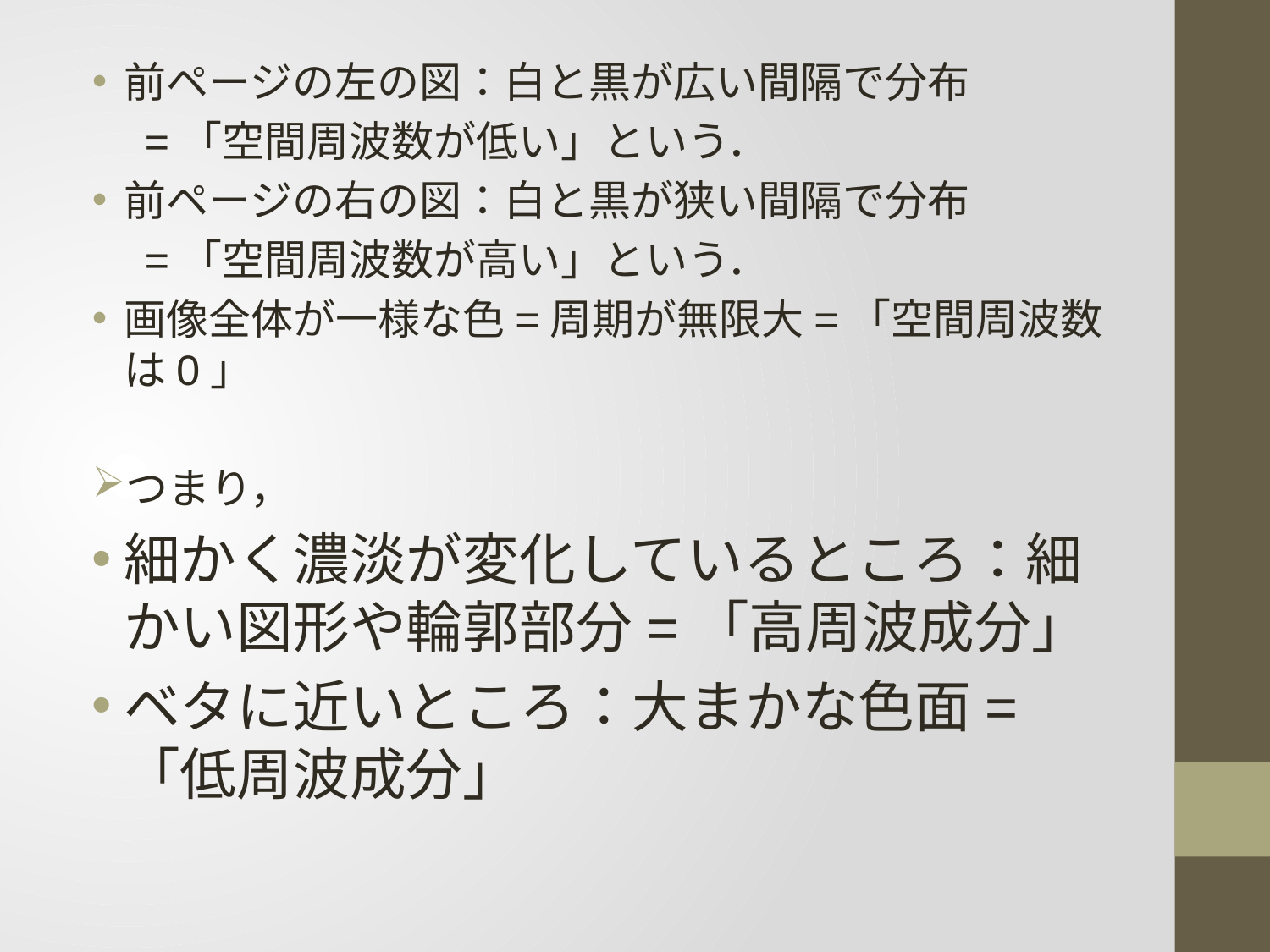

前ページの左の図：白と黒が広い間隔で分布
　=「空間周波数が低い」という．
前ページの右の図：白と黒が狭い間隔で分布
　=「空間周波数が高い」という．
画像全体が一様な色=周期が無限大=「空間周波数は0」

つまり，
細かく濃淡が変化しているところ：細かい図形や輪郭部分=「高周波成分」
ベタに近いところ：大まかな色面=「低周波成分」